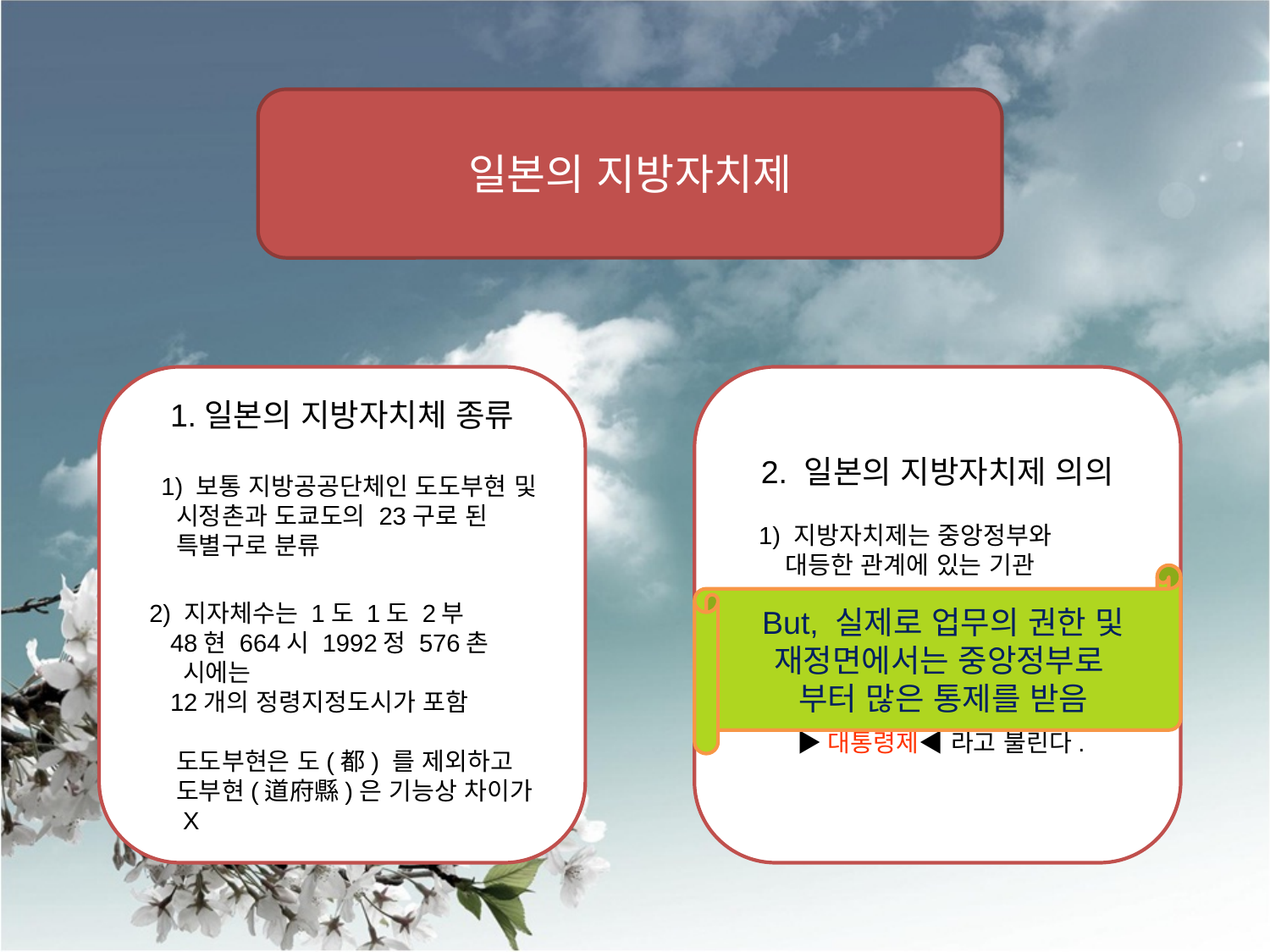

일본의 지방자치제

1.일본의 지방자치체 종류

  1) 보통 지방공공단체인 도도부현 및
     시정촌과 도쿄도의 23구로 된
     특별구로 분류

  2) 지자체수는 1도 1도 2부
     48현 664시 1992정 576촌 시에는
     12개의 정령지정도시가 포함

     도도부현은 도(都) 를 제외하고
     도부현(道府縣)은 기능상 차이가 X

2. 일본의 지방자치제 의의

    1) 지방자치제는 중앙정부와
       대등한 관계에 있는 기관

2) 자치단체장은 상대적으로 의회
     보다 권한이 강하다고 하여
 ▶대통령제◀ 라고 불린다.

But, 실제로 업무의 권한 및 재정면에서는 중앙정부로
부터 많은 통제를 받음